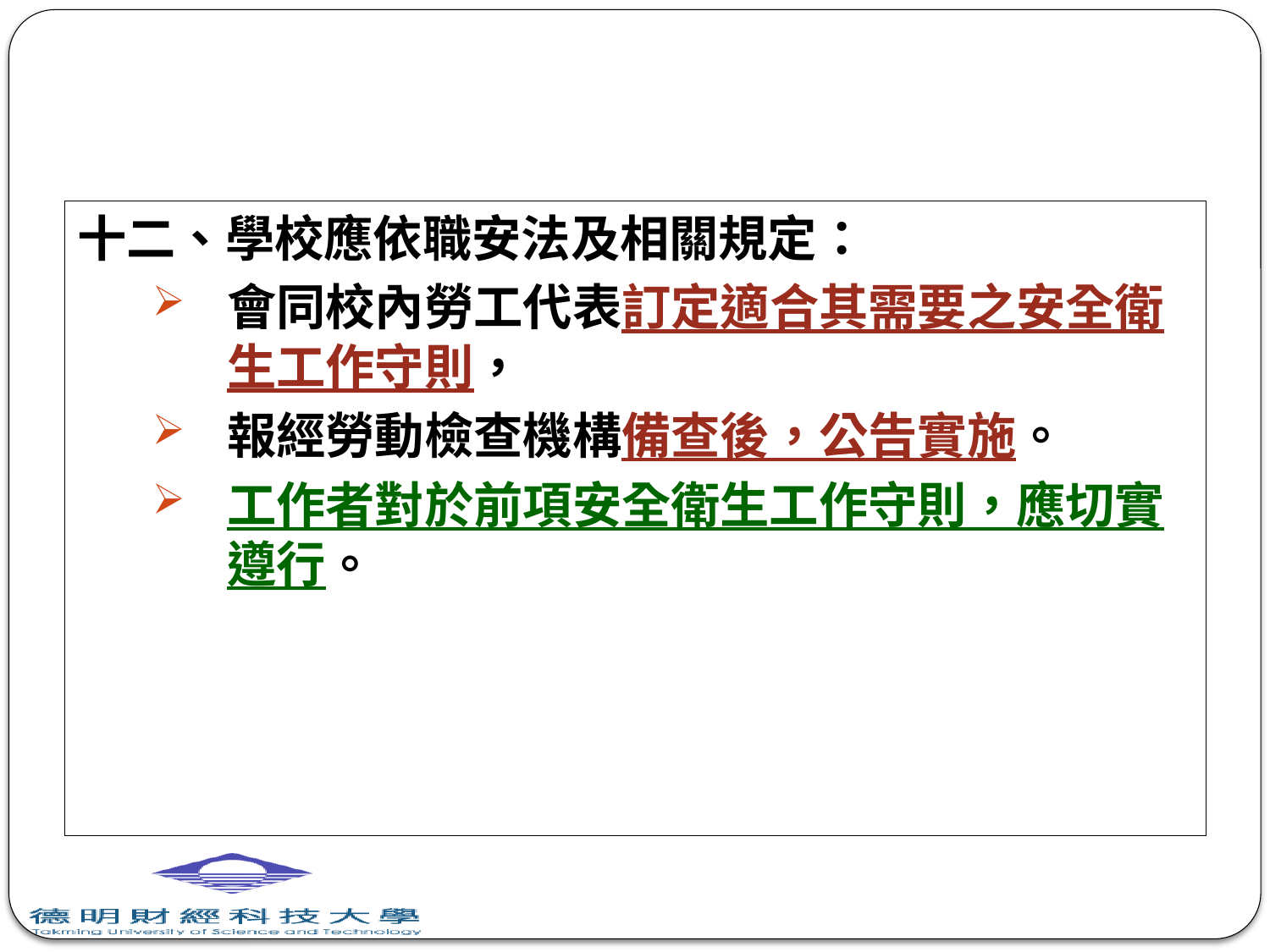

十二、學校應依職安法及相關規定：
會同校內勞工代表訂定適合其需要之安全衛生工作守則，
報經勞動檢查機構備查後，公告實施。
工作者對於前項安全衛生工作守則，應切實遵行。